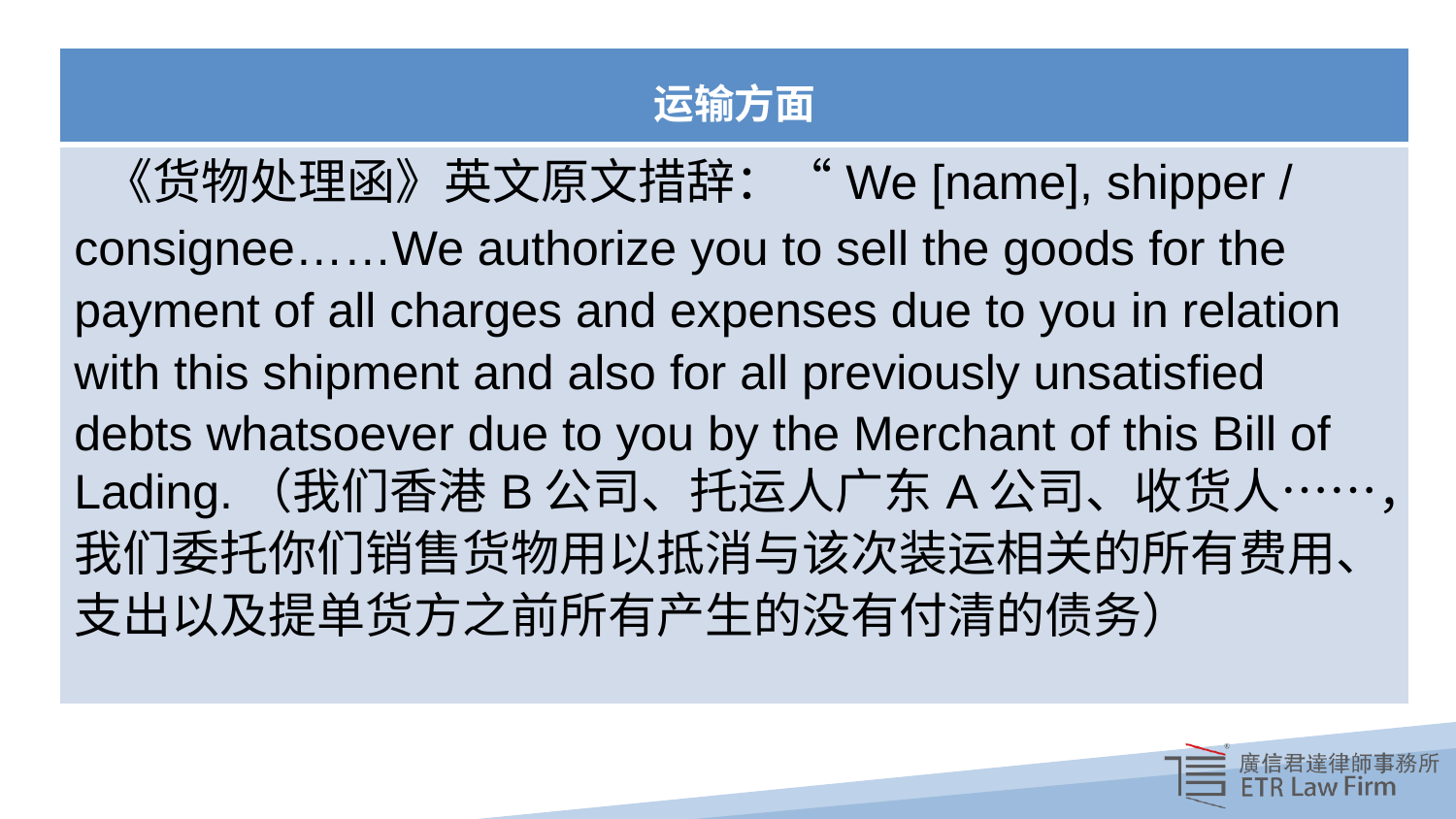

| 运输方面 |
| --- |
| 《货物处理函》英文原文措辞：“We [name], shipper / consignee……We authorize you to sell the goods for the payment of all charges and expenses due to you in relation with this shipment and also for all previously unsatisfied debts whatsoever due to you by the Merchant of this Bill of Lading.（我们香港B公司、托运人广东A公司、收货人……，我们委托你们销售货物用以抵消与该次装运相关的所有费用、支出以及提单货方之前所有产生的没有付清的债务） |